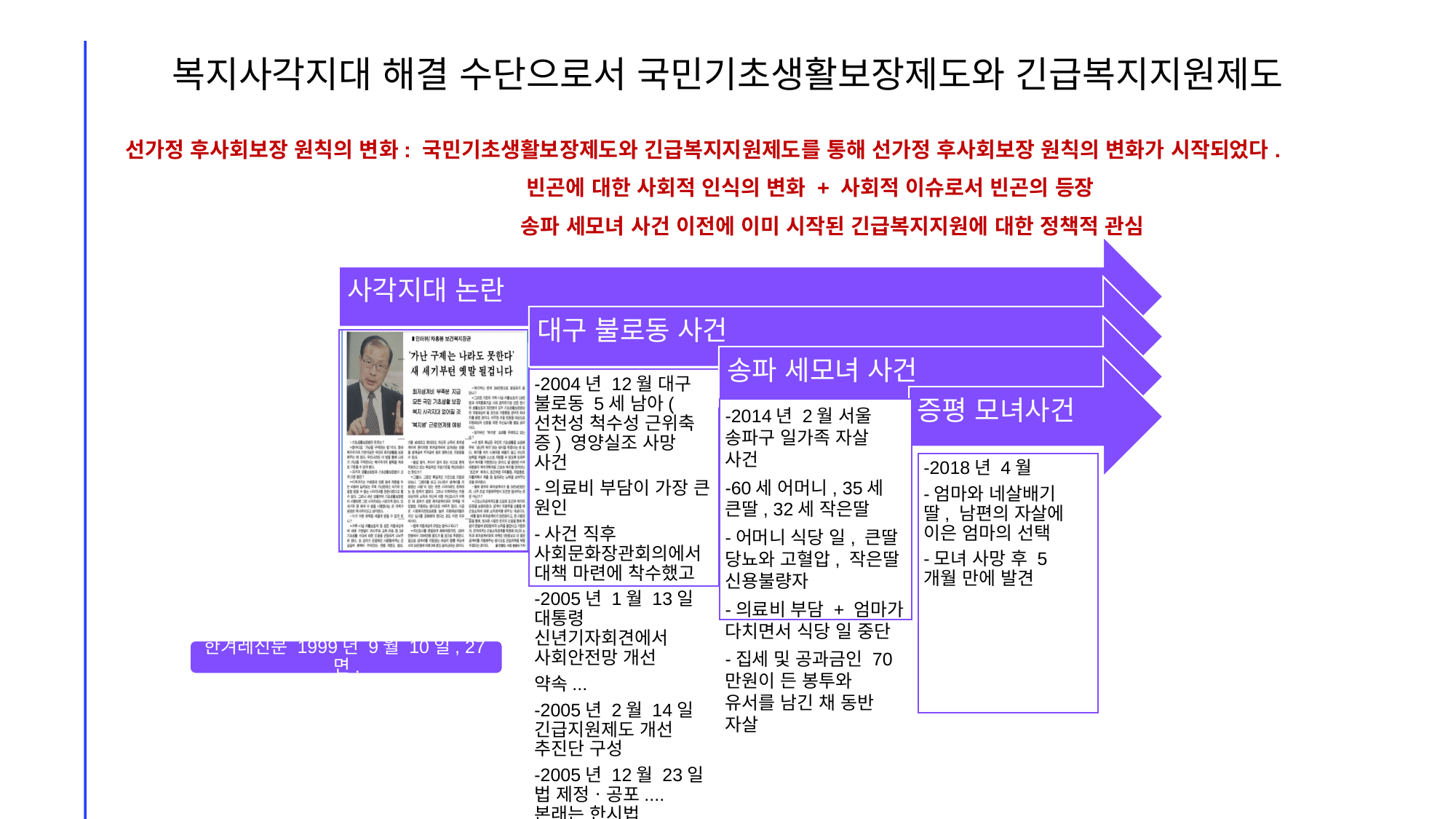

# 복지사각지대 해결 수단으로서 국민기초생활보장제도와 긴급복지지원제도
선가정 후사회보장 원칙의 변화: 국민기초생활보장제도와 긴급복지지원제도를 통해 선가정 후사회보장 원칙의 변화가 시작되었다.
                                                                  빈곤에 대한 사회적 인식의 변화 + 사회적 이슈로서 빈곤의 등장
                                                                 송파 세모녀 사건 이전에 이미 시작된 긴급복지지원에 대한 정책적 관심
사각지대 논란

대구 불로동 사건
-2004년 12월 대구 불로동 5세 남아(선천성 척수성 근위축증) 영양실조 사망 사건
-의료비 부담이 가장 큰 원인
-사건 직후 사회문화장관회의에서 대책 마련에 착수했고
-2005년 1월 13일 대통령 신년기자회견에서 사회안전망 개선
약속...
-2005년 2월 14일 긴급지원제도 개선 추진단 구성
-2005년 12월 23일 법 제정ㆍ공포.... 본래는 한시법
송파 세모녀 사건
증평 모녀사건
-2014년 2월 서울 송파구 일가족 자살 사건
-60세 어머니, 35세 큰딸, 32세 작은딸
-어머니 식당 일, 큰딸 당뇨와 고혈압, 작은딸 신용불량자
-의료비 부담 + 엄마가 다치면서 식당 일 중단
-집세 및 공과금인 70만원이 든 봉투와 유서를 남긴 채 동반 자살

-2018년 4월
-엄마와 네살배기 딸, 남편의 자살에 이은 엄마의 선택
-모녀 사망 후 5개월 만에 발견
한겨레신문 1999년 9월 10일, 27면.